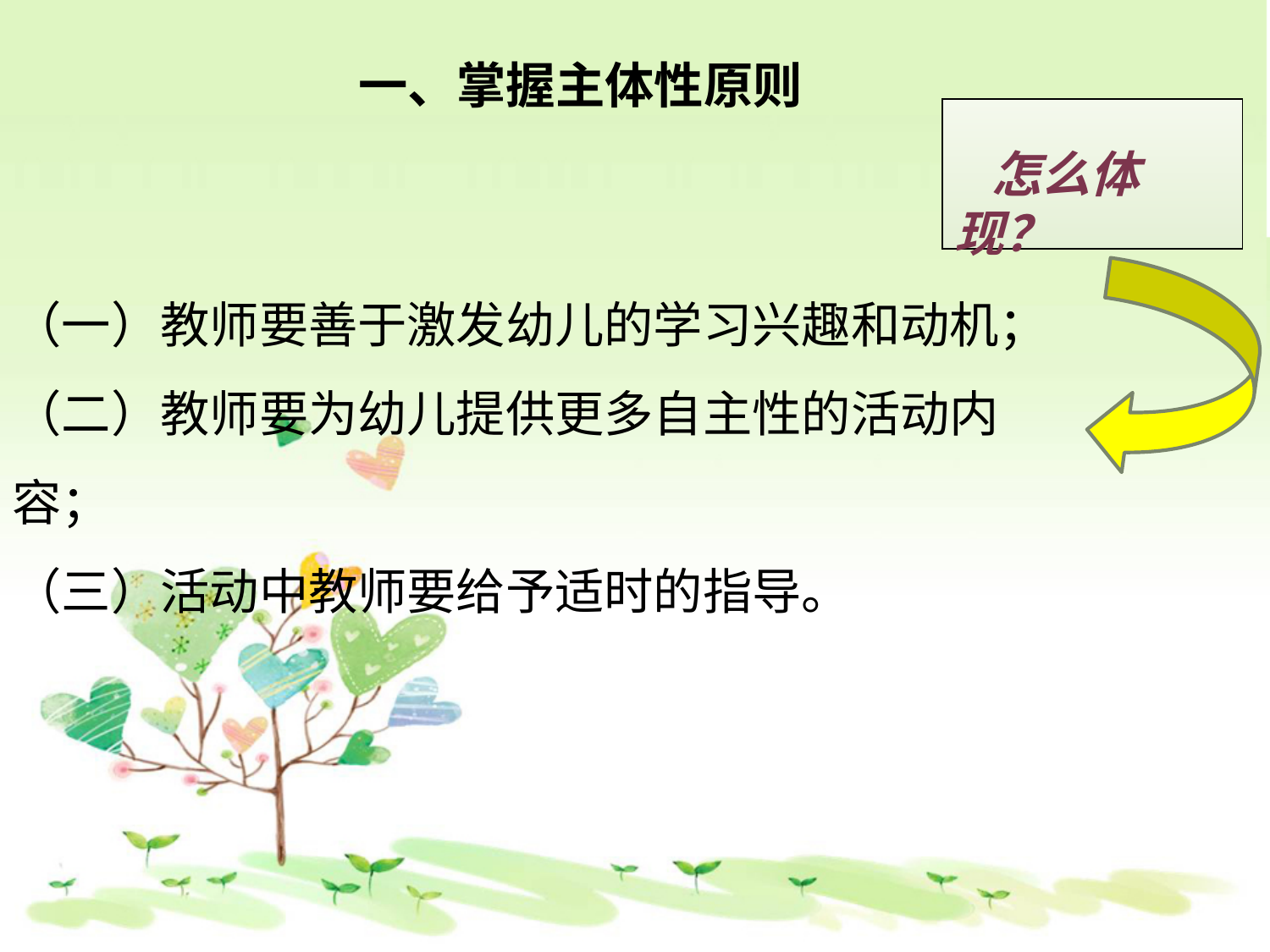

一、掌握主体性原则

    怎么体现？
（一）教师要善于激发幼儿的学习兴趣和动机；
（二）教师要为幼儿提供更多自主性的活动内容；
（三）活动中教师要给予适时的指导。